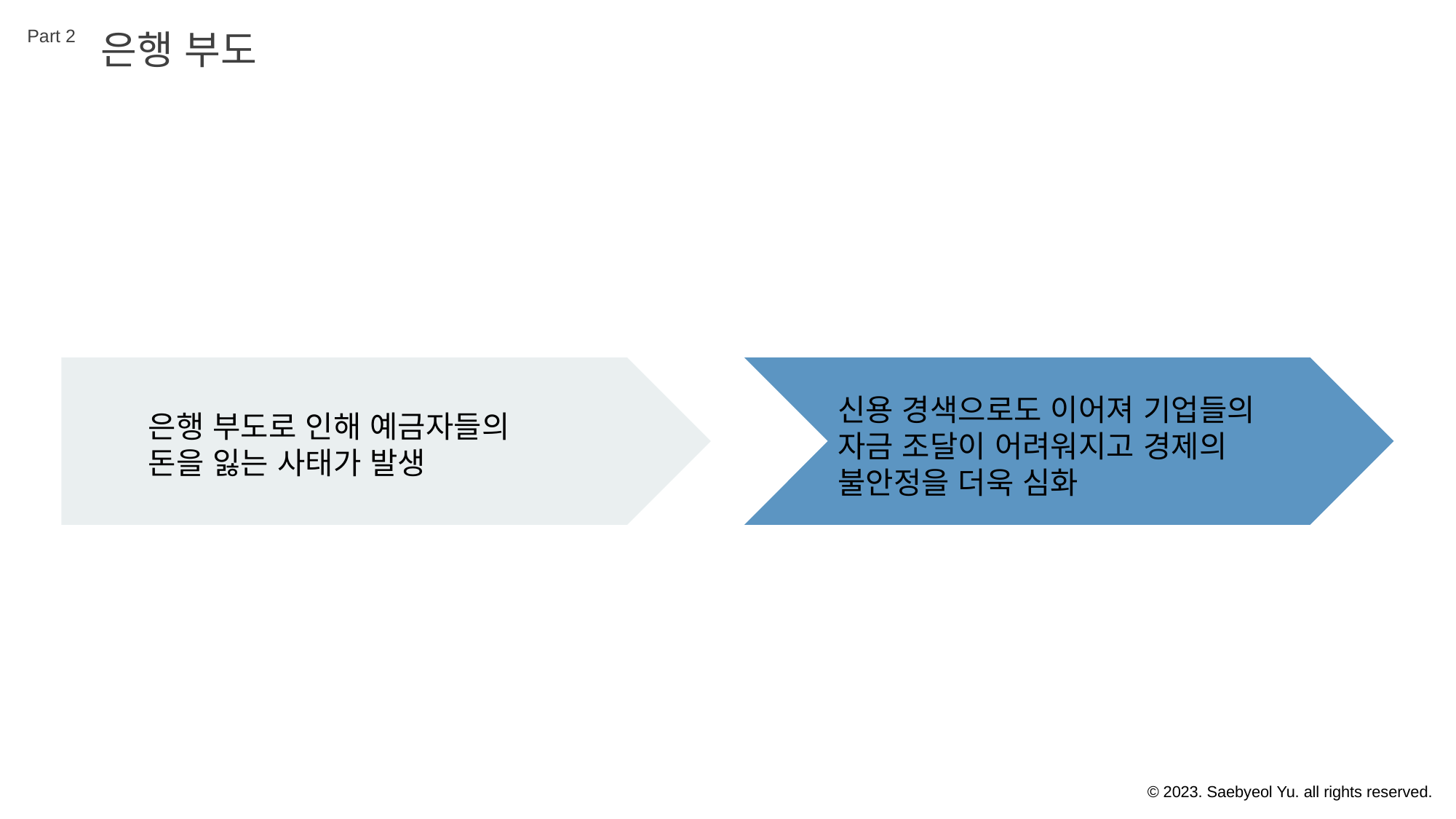

Part 2
은행 부도

신용 경색으로도 이어져 기업들의
자금 조달이 어려워지고 경제의
불안정을 더욱 심화

은행 부도로 인해 예금자들의
돈을 잃는 사태가 발생